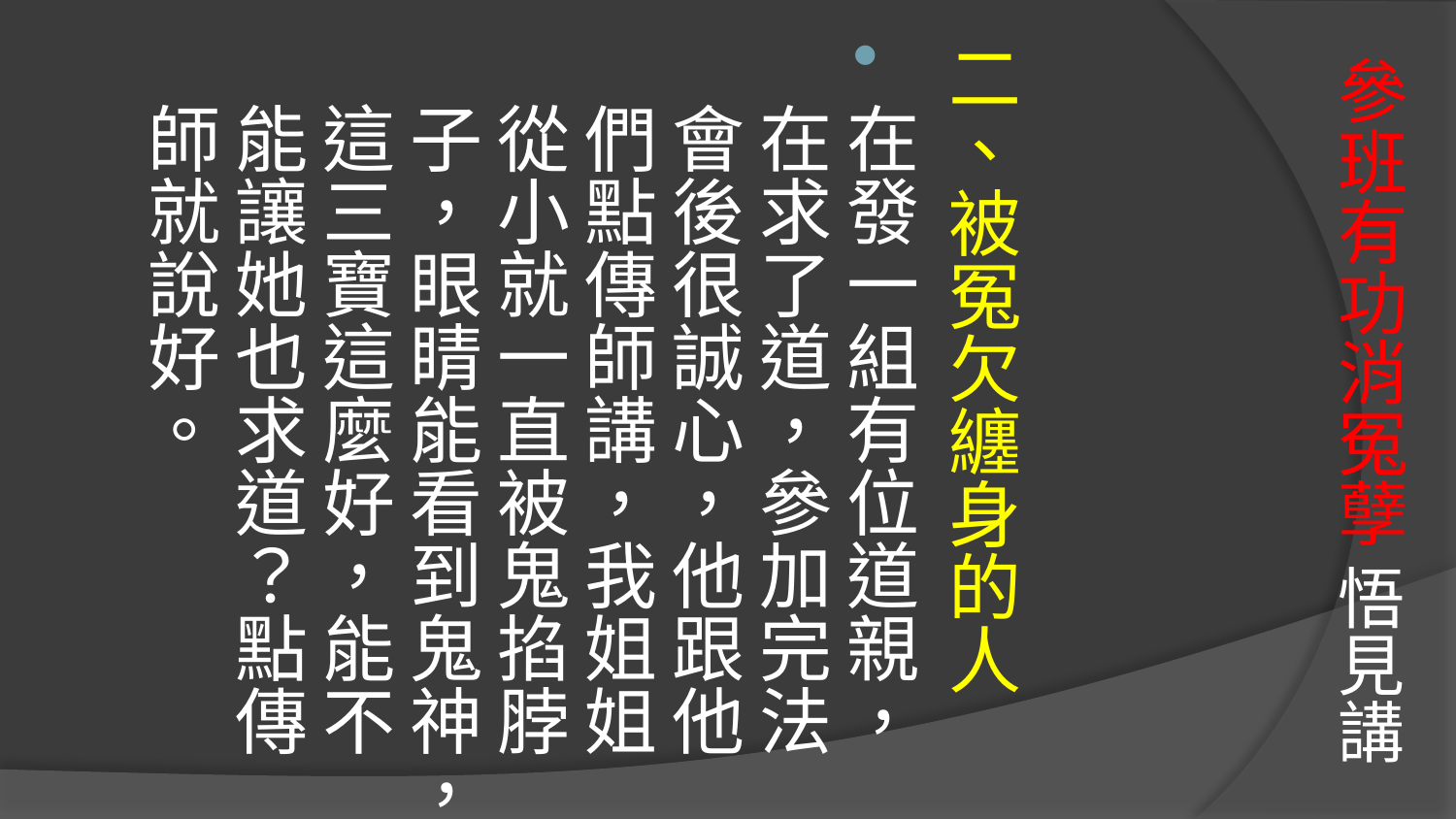

二、被冤欠纏身的人
在發一組有位道親，在求了道，參加完法會後很誠心，他跟他們點傳師講，我姐姐從小就一直被鬼掐脖子，眼睛能看到鬼神，這三寶這麼好，能不能讓她也求道？點傳師就說好。

# 參班有功消冤孽 悟見講